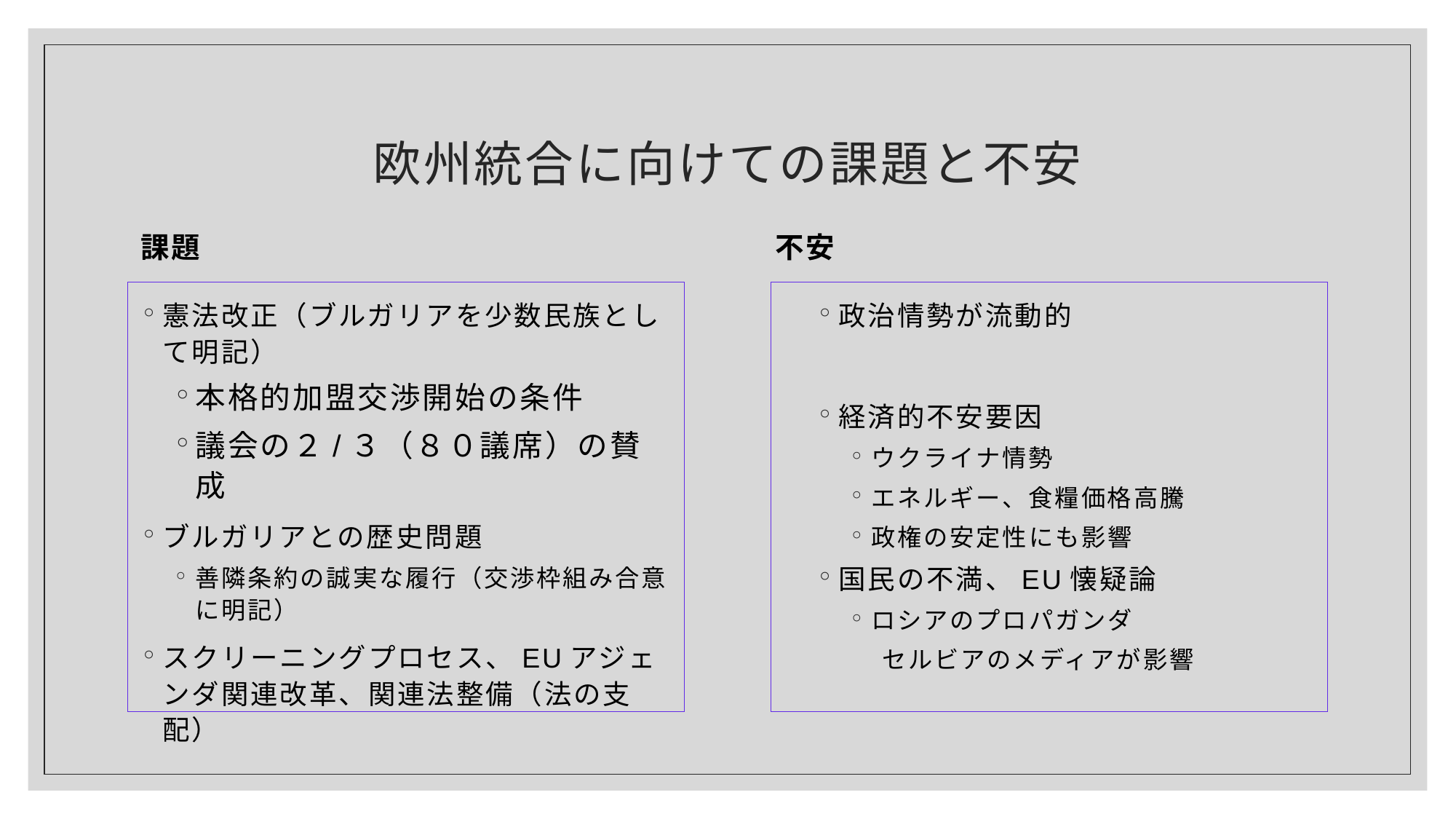

# 欧州統合に向けての課題と不安
課題
不安
憲法改正（ブルガリアを少数民族として明記）
本格的加盟交渉開始の条件
議会の２/３（８０議席）の賛成
ブルガリアとの歴史問題
善隣条約の誠実な履行（交渉枠組み合意に明記）
スクリーニングプロセス、EUアジェンダ関連改革、関連法整備（法の支配）

政治情勢が流動的

経済的不安要因
ウクライナ情勢
エネルギー、食糧価格高騰
政権の安定性にも影響
国民の不満、EU懐疑論
ロシアのプロパガンダ
セルビアのメディアが影響